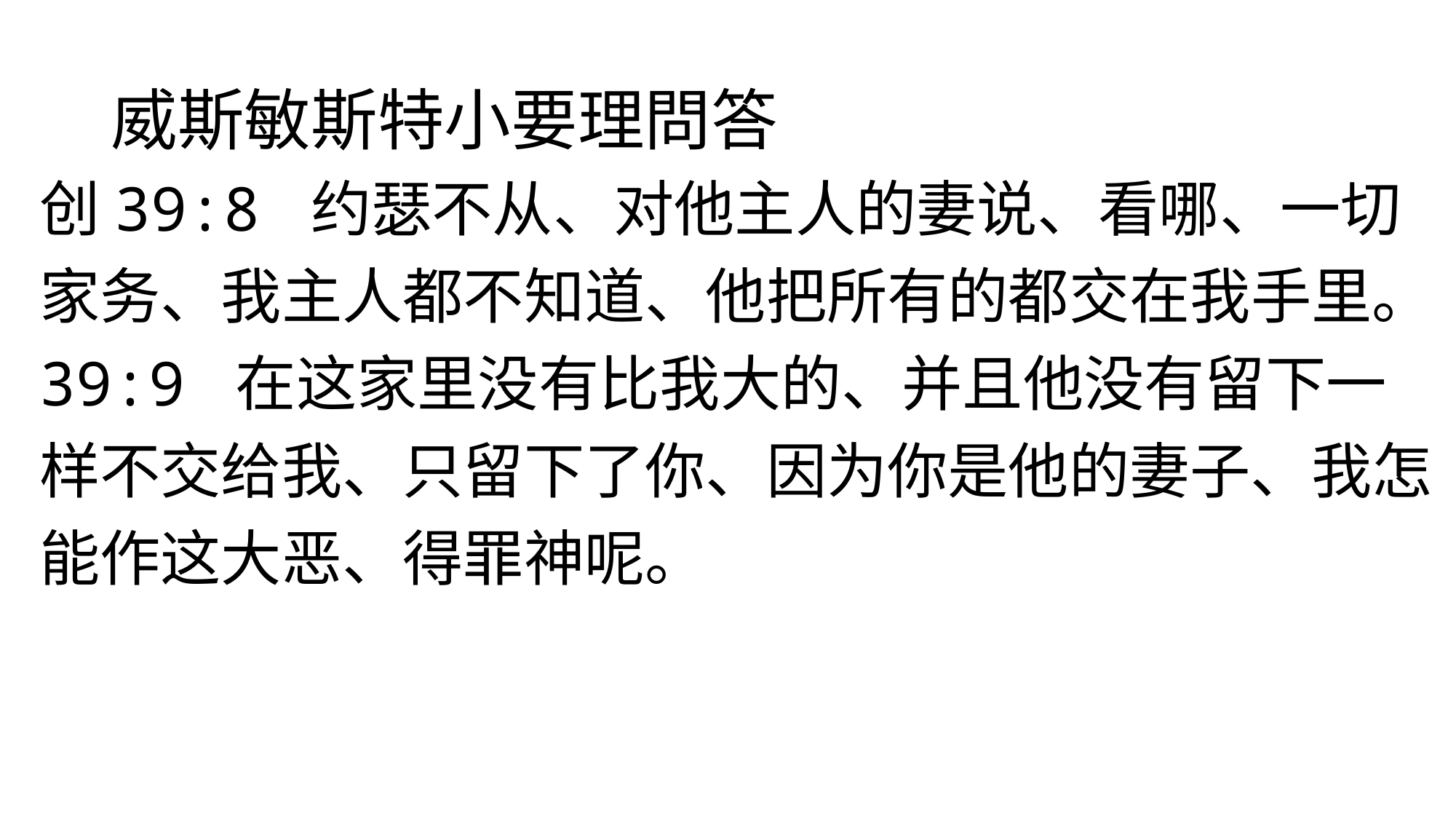

# 威斯敏斯特小要理問答
创39:8 约瑟不从、对他主人的妻说、看哪、一切家务、我主人都不知道、他把所有的都交在我手里。39:9 在这家里没有比我大的、并且他没有留下一样不交给我、只留下了你、因为你是他的妻子、我怎能作这大恶、得罪神呢。